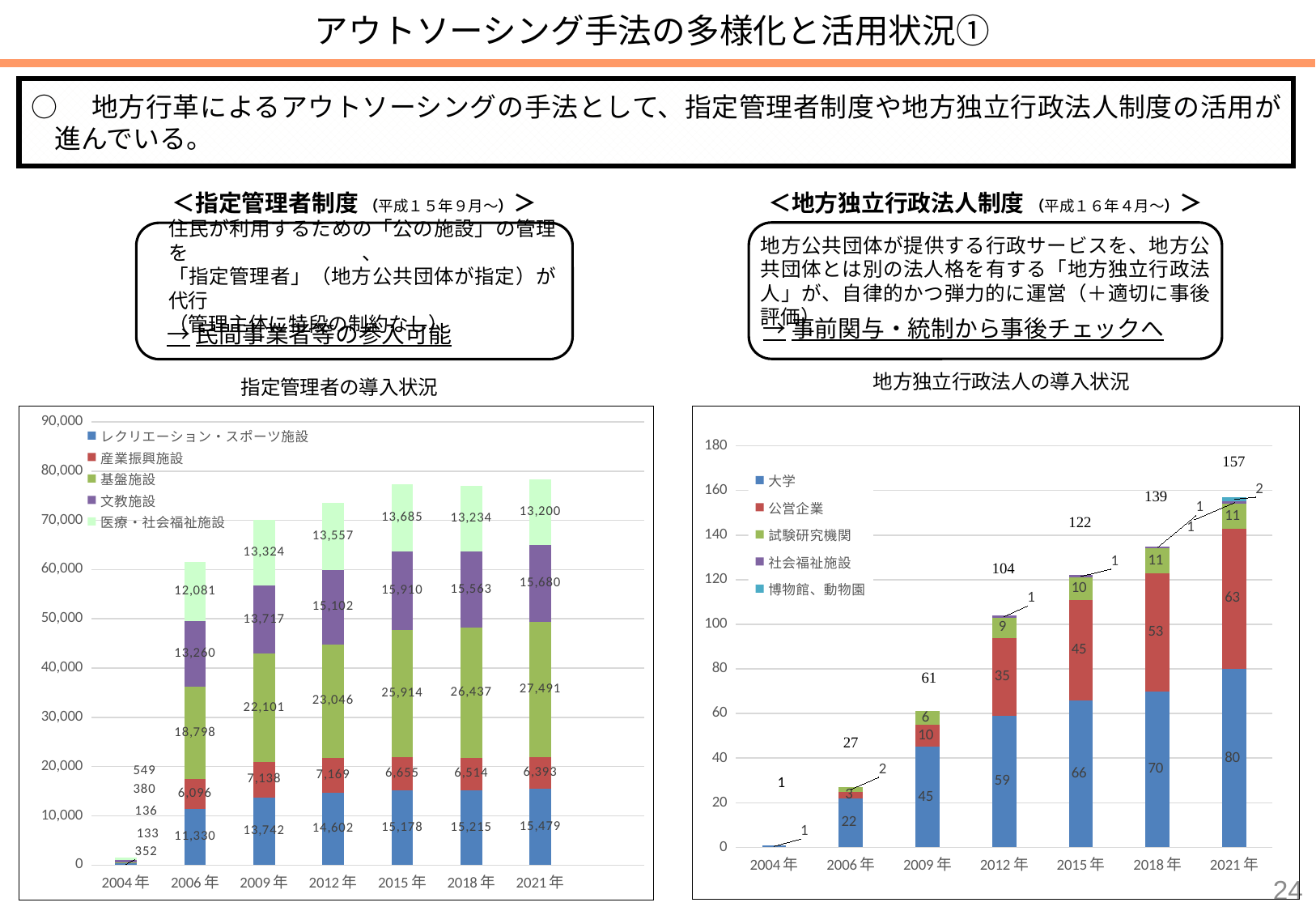

アウトソーシング手法の多様化と活用状況①
○　地方行革によるアウトソーシングの手法として、指定管理者制度や地方独立行政法人制度の活用が進んでいる。
＜指定管理者制度 （平成１５年９月～）＞
＜地方独立行政法人制度 （平成１６年４月～）＞

地方公共団体が提供する行政サービスを、地方公共団体とは別の法人格を有する「地方独立行政法人」が、自律的かつ弾力的に運営（＋適切に事後評価）
住民が利用するための「公の施設」の管理を、
「指定管理者」（地方公共団体が指定）が代行
（管理主体に特段の制約なし）
→事前関与・統制から事後チェックへ
→民間事業者等の参入可能
地方独立行政法人の導入状況
指定管理者の導入状況

### Chart

| Category | レクリエーション・スポーツ施設 | 産業振興施設 | 基盤施設 | 文教施設 | 医療・社会福祉施設 |
|---|---|---|---|---|---|
| 2004年 | 352.0 | 133.0 | 136.0 | 380.0 | 549.0 |
| 2006年 | 11330.0 | 6096.0 | 18798.0 | 13260.0 | 12081.0 |
| 2009年 | 13742.0 | 7138.0 | 22101.0 | 13717.0 | 13324.0 |
| 2012年 | 14602.0 | 7169.0 | 23046.0 | 15102.0 | 13557.0 |
| 2015年 | 15178.0 | 6655.0 | 25914.0 | 15910.0 | 13685.0 |
| 2018年 | 15215.0 | 6514.0 | 26437.0 | 15563.0 | 13234.0 |
| 2021年 | 15479.0 | 6393.0 | 27491.0 | 15680.0 | 13200.0 |

### Chart

| Category | 大学 | 公営企業 | 試験研究機関 | 社会福祉施設 | 博物館、動物園 |
|---|---|---|---|---|---|
| 2004年 | 1.0 | None | None | None | None |
| 2006年 | 22.0 | 3.0 | 2.0 | None | None |
| 2009年 | 45.0 | 10.0 | 6.0 | None | None |
| 2012年 | 59.0 | 35.0 | 9.0 | 1.0 | None |
| 2015年 | 66.0 | 45.0 | 10.0 | 1.0 | None |
| 2018年 | 70.0 | 53.0 | 11.0 | 1.0 | None |
| 2021年 | 80.0 | 63.0 | 11.0 | 1.0 | 2.0 |
24